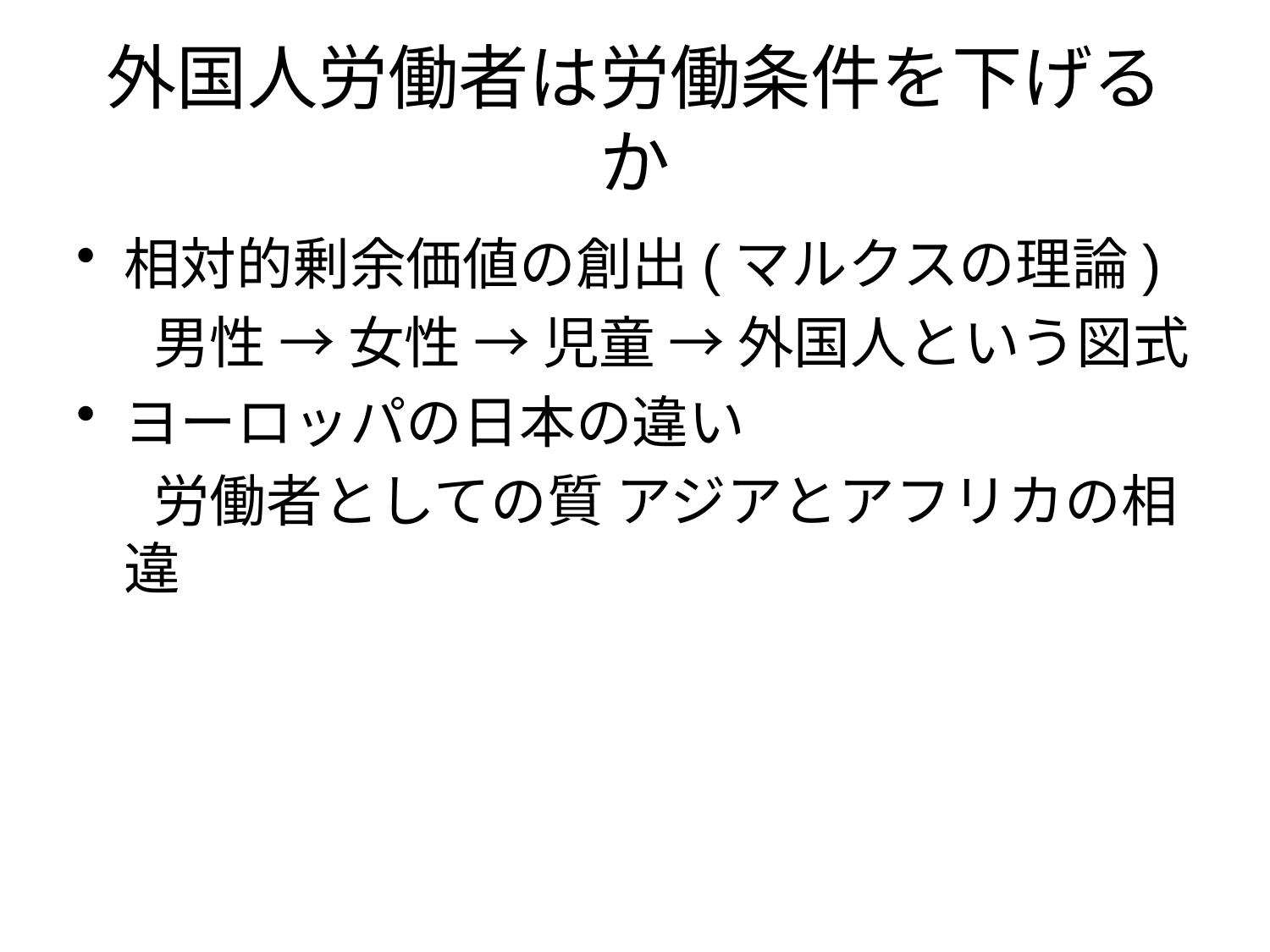

# 外国人労働者は労働条件を下げるか
相対的剰余価値の創出(マルクスの理論)
     男性 → 女性 → 児童 → 外国人という図式
ヨーロッパの日本の違い
     労働者としての質 アジアとアフリカの相違